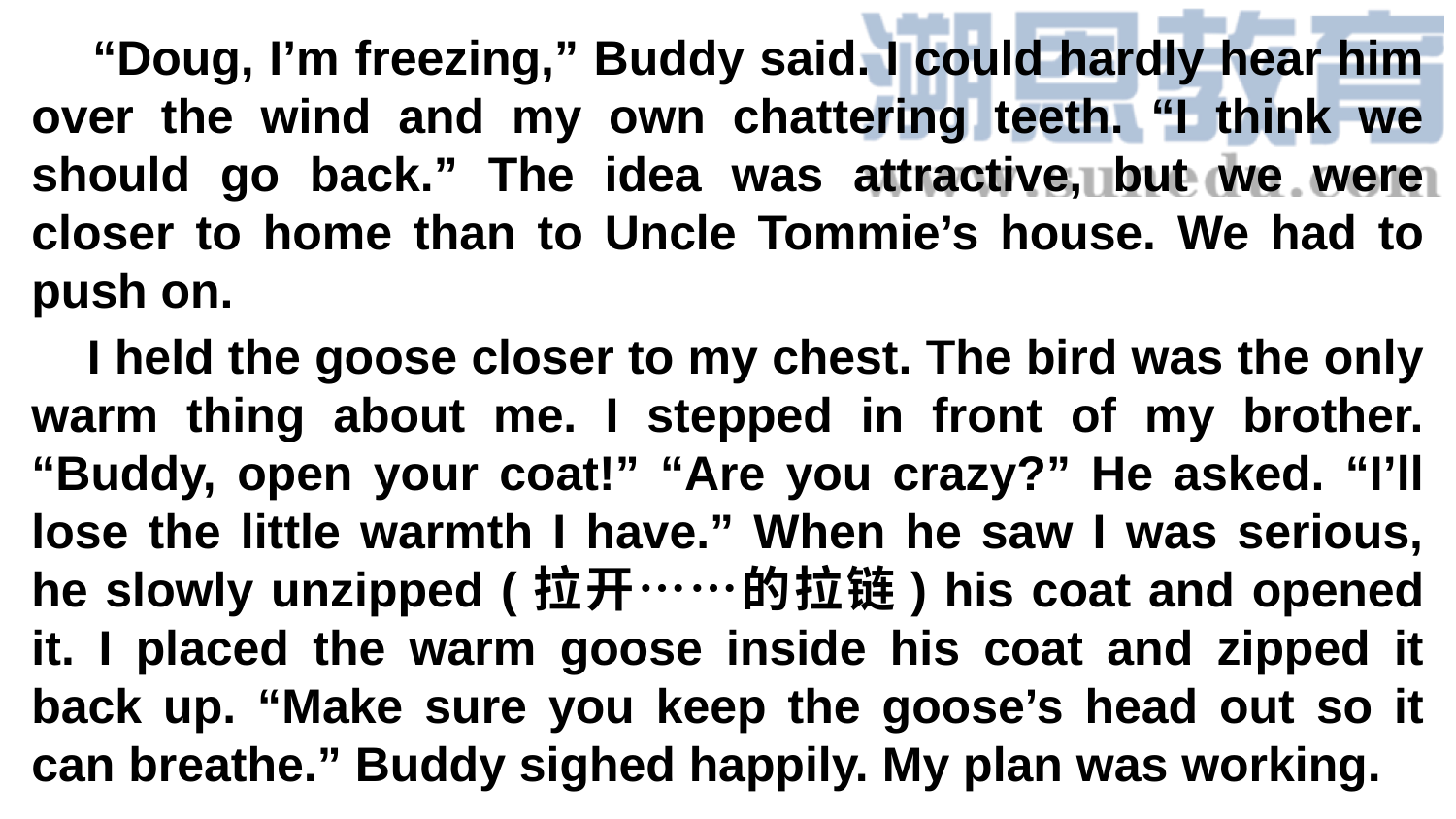

“Doug, I’m freezing,” Buddy said. I could hardly hear him over the wind and my own chattering teeth. “I think we should go back.” The idea was attractive, but we were closer to home than to Uncle Tommie’s house. We had to push on.
    I held the goose closer to my chest. The bird was the only warm thing about me. I stepped in front of my brother. “Buddy, open your coat!” “Are you crazy?” He asked. “I’ll lose the little warmth I have.” When he saw I was serious, he slowly unzipped (拉开……的拉链) his coat and opened it. I placed the warm goose inside his coat and zipped it back up. “Make sure you keep the goose’s head out so it can breathe.” Buddy sighed happily. My plan was working.